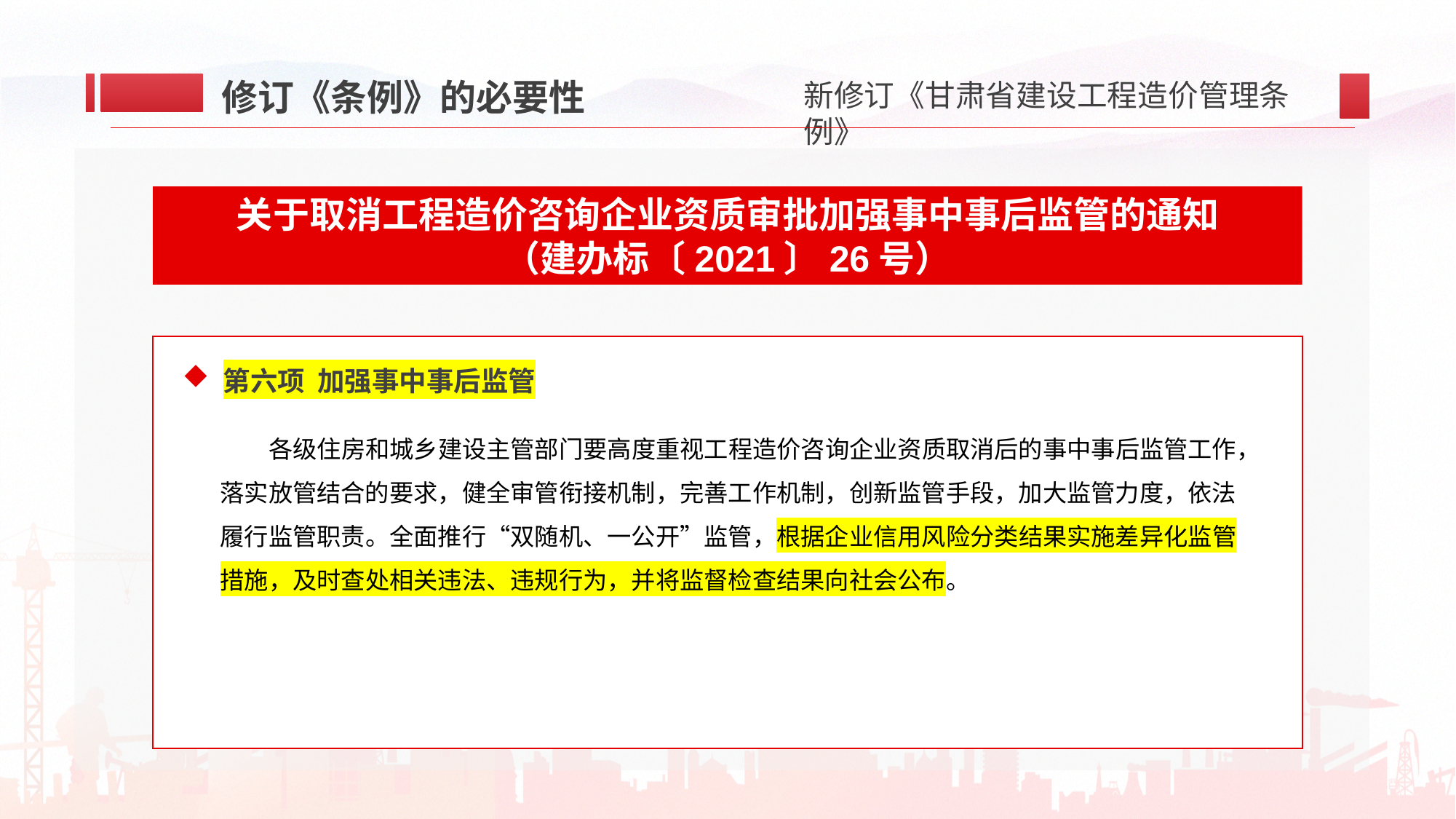

修订《条例》的必要性
关于取消工程造价咨询企业资质审批加强事中事后监管的通知
（建办标〔2021〕26号）

第六项  加强事中事后监管
各级住房和城乡建设主管部门要高度重视工程造价咨询企业资质取消后的事中事后监管工作，落实放管结合的要求，健全审管衔接机制，完善工作机制，创新监管手段，加大监管力度，依法履行监管职责。全面推行“双随机、一公开”监管，根据企业信用风险分类结果实施差异化监管措施，及时查处相关违法、违规行为，并将监督检查结果向社会公布。